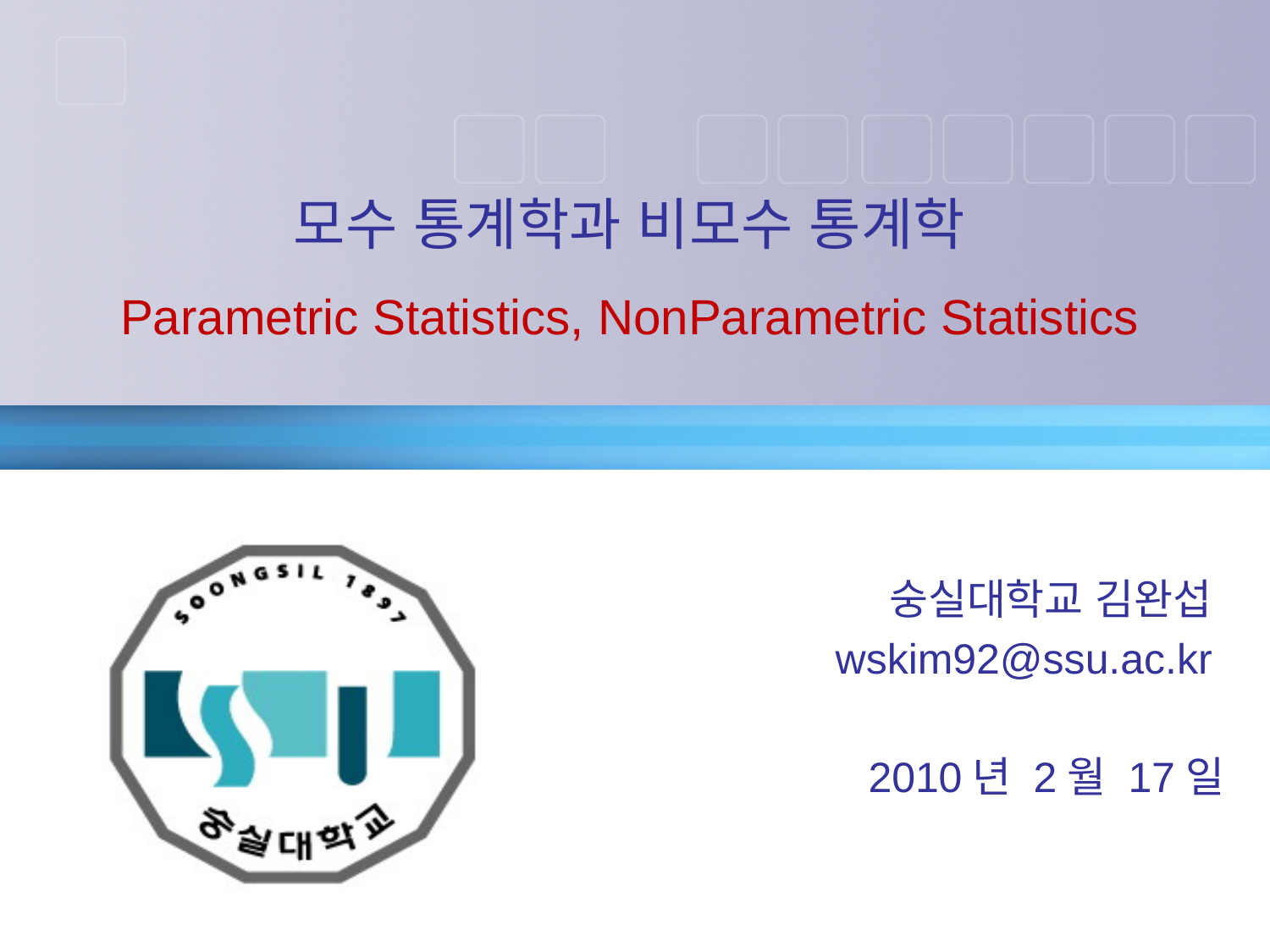

# 모수 통계학과 비모수 통계학 Parametric Statistics, NonParametric Statistics
숭실대학교 김완섭
wskim92@ssu.ac.kr

2010년 2월 17일